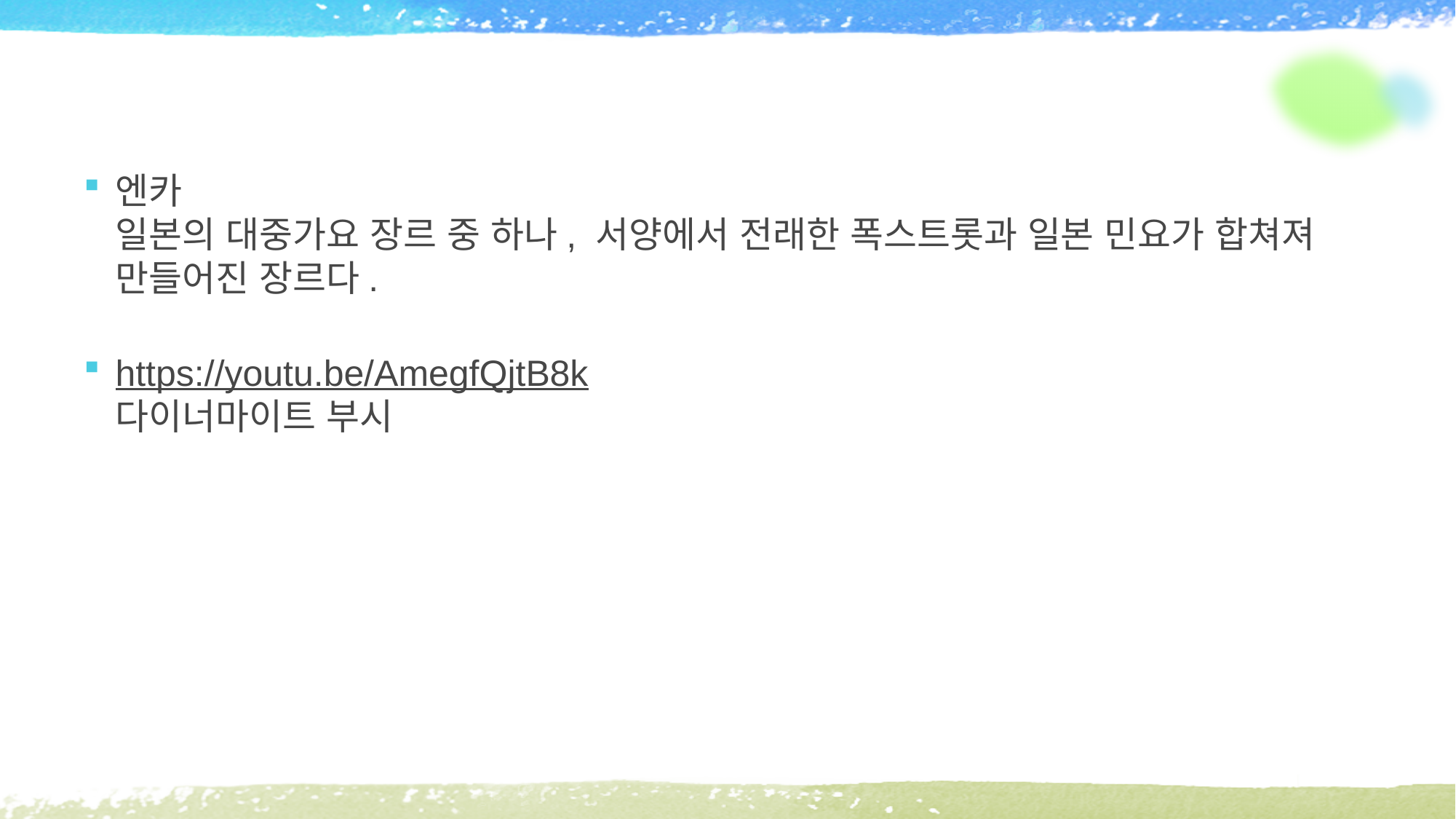

#
엔카
일본의 대중가요 장르 중 하나, 서양에서 전래한 폭스트롯과 일본 민요가 합쳐져 만들어진 장르다.
https://youtu.be/AmegfQjtB8k
다이너마이트 부시